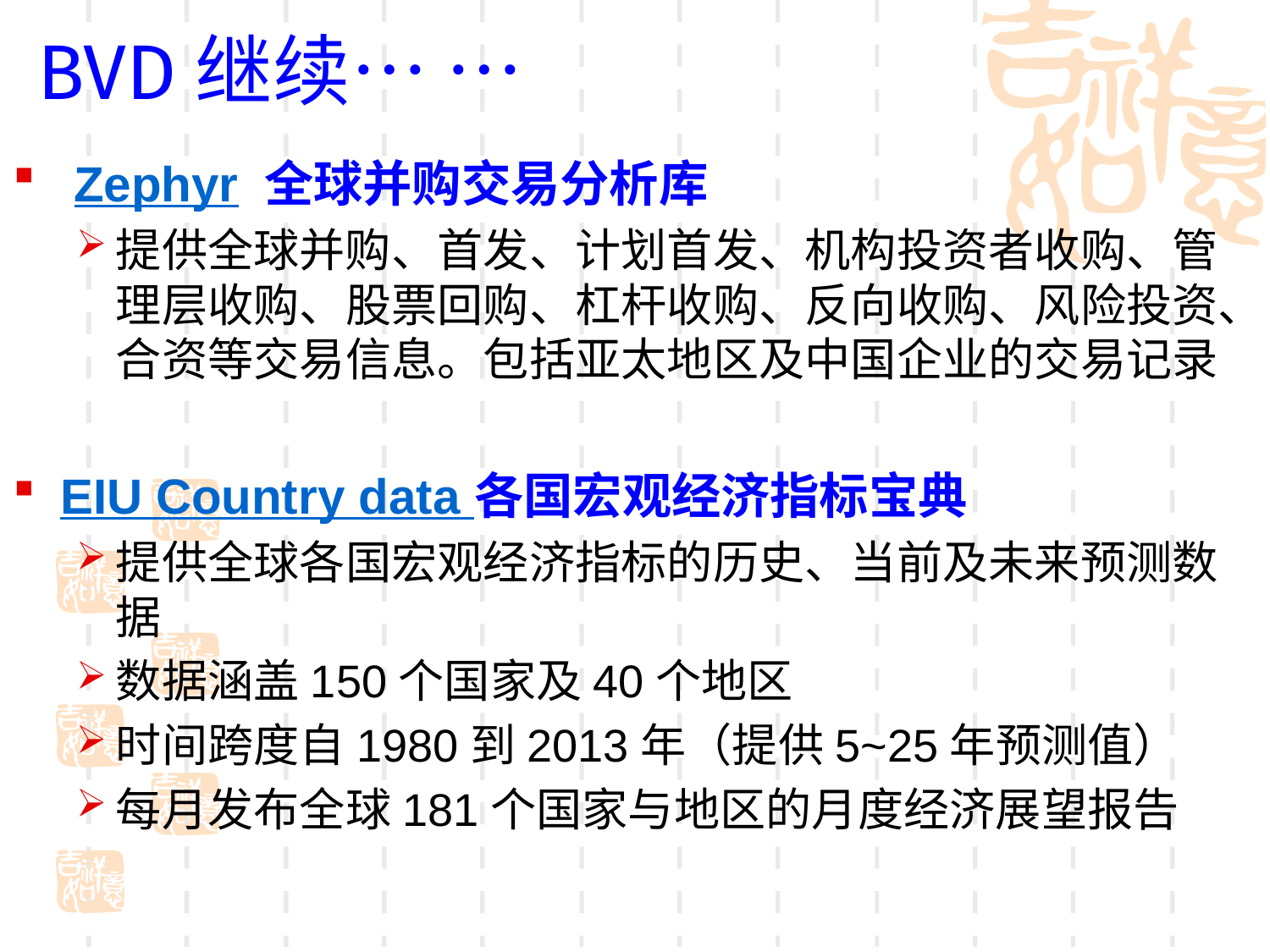

# BVD继续… …
 Zephyr 全球并购交易分析库
提供全球并购、首发、计划首发、机构投资者收购、管理层收购、股票回购、杠杆收购、反向收购、风险投资、合资等交易信息。包括亚太地区及中国企业的交易记录

EIU Country data 各国宏观经济指标宝典
提供全球各国宏观经济指标的历史、当前及未来预测数据
数据涵盖150个国家及40个地区
时间跨度自1980到2013年（提供5~25年预测值）
每月发布全球181个国家与地区的月度经济展望报告